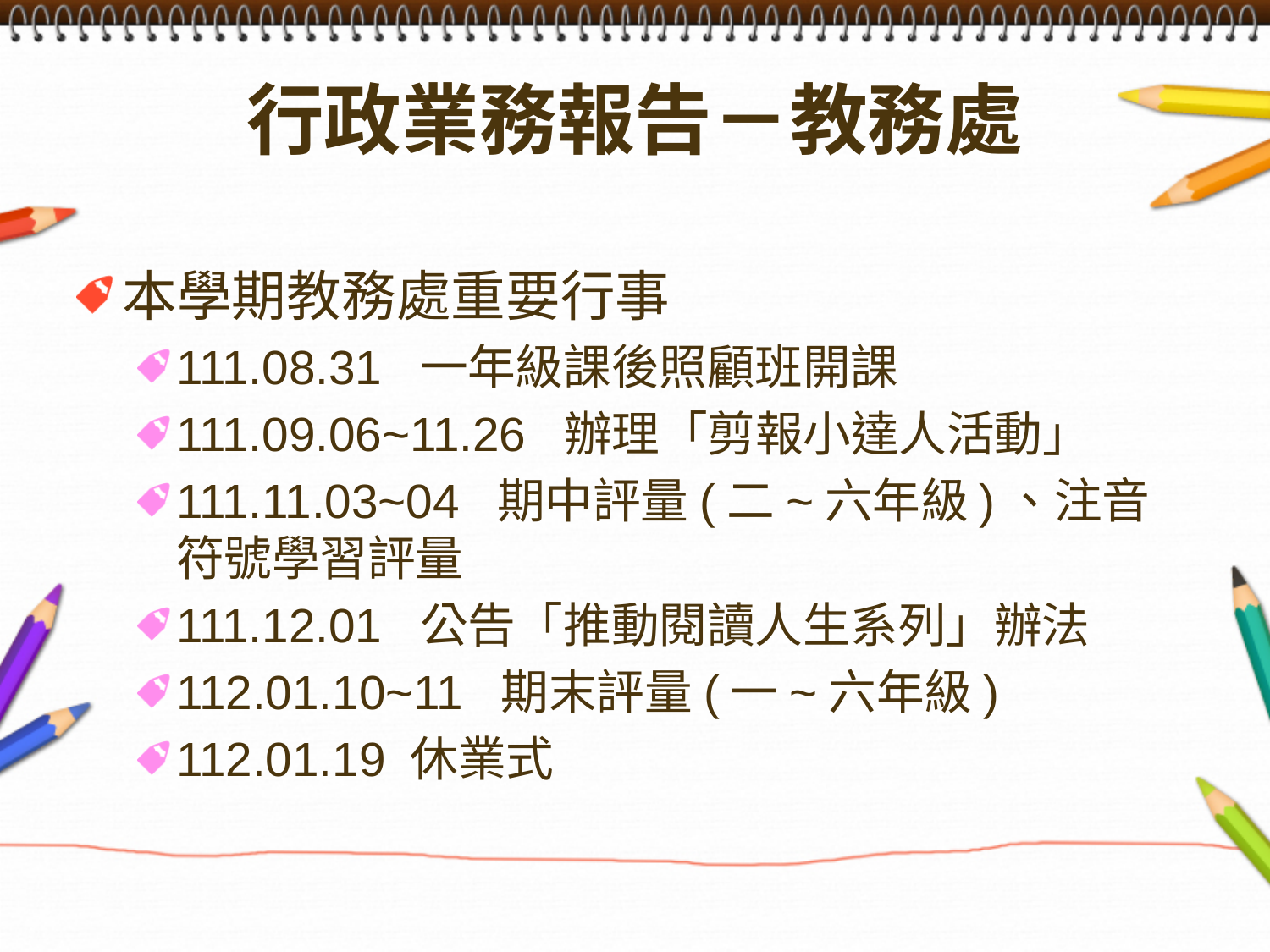

# 行政業務報告－教務處
本學期教務處重要行事
111.08.31  一年級課後照顧班開課
111.09.06~11.26  辦理「剪報小達人活動」
111.11.03~04  期中評量(二~六年級)、注音符號學習評量
111.12.01  公告「推動閱讀人生系列」辦法
112.01.10~11  期末評量(一~六年級)
112.01.19 休業式